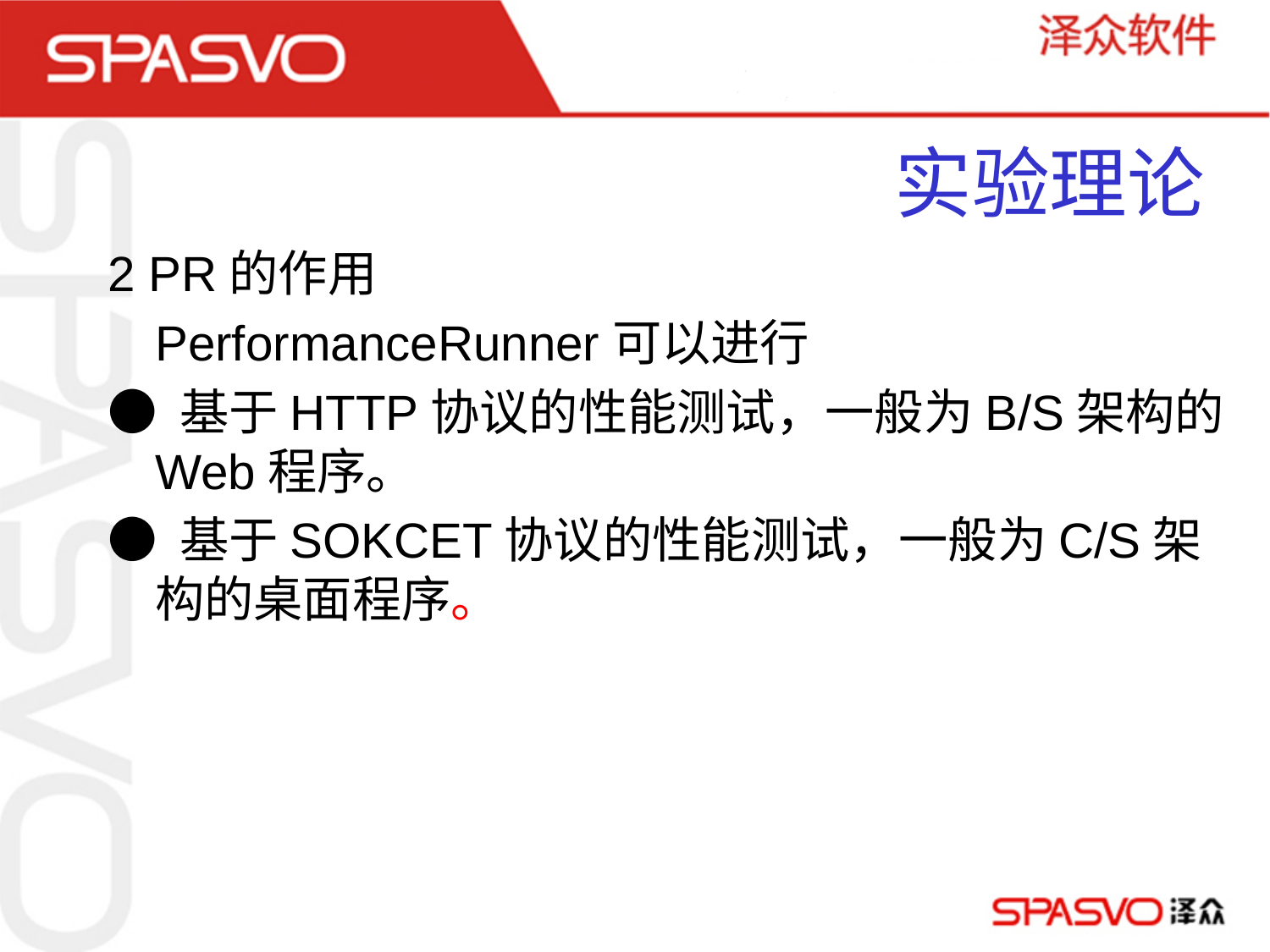

# 实验理论
2 PR的作用
	PerformanceRunner可以进行
● 基于HTTP协议的性能测试，一般为B/S架构的Web程序。
● 基于SOKCET协议的性能测试，一般为C/S架构的桌面程序。